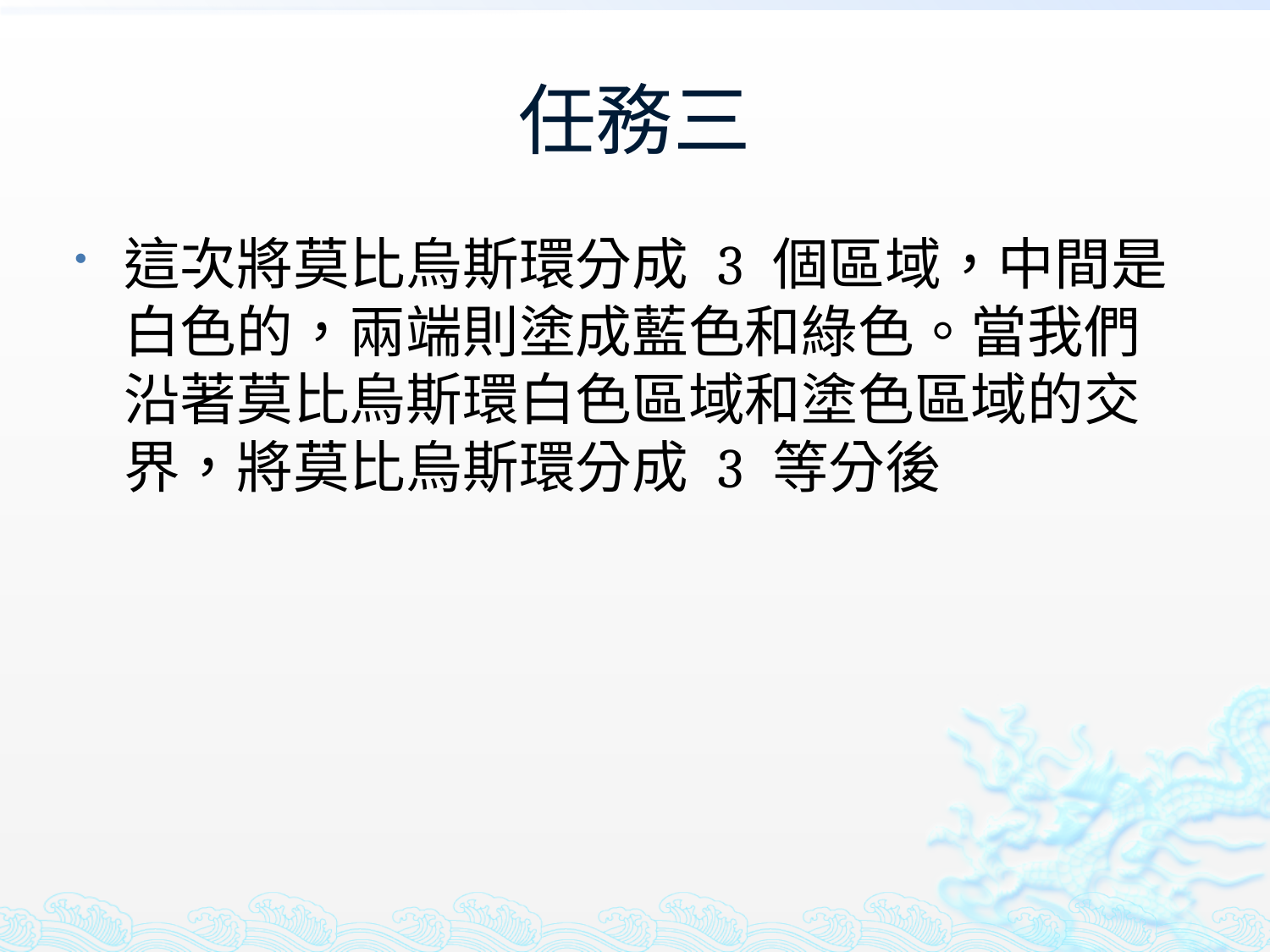

# 任務三
這次將莫比烏斯環分成 3 個區域，中間是白色的，兩端則塗成藍色和綠色。當我們沿著莫比烏斯環白色區域和塗色區域的交界，將莫比烏斯環分成 3 等分後